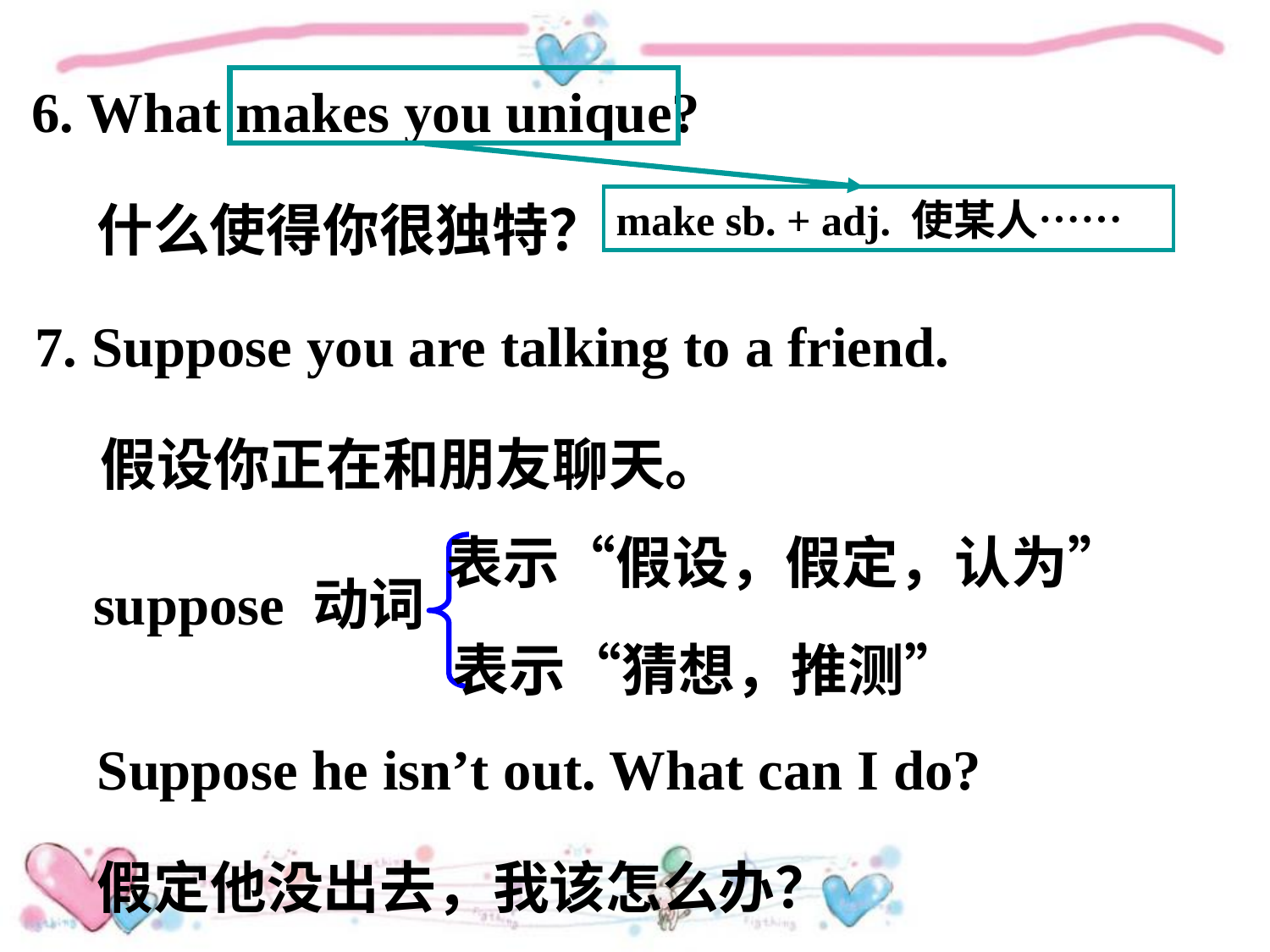

6. What makes you unique?
    什么使得你很独特？

make sb. + adj. 使某人……
7. Suppose you are talking to a friend.
    假设你正在和朋友聊天。
表示“假设，假定，认为”

suppose 动词
表示“猜想，推测”
Suppose he isn’t out. What can I do?
假定他没出去，我该怎么办？